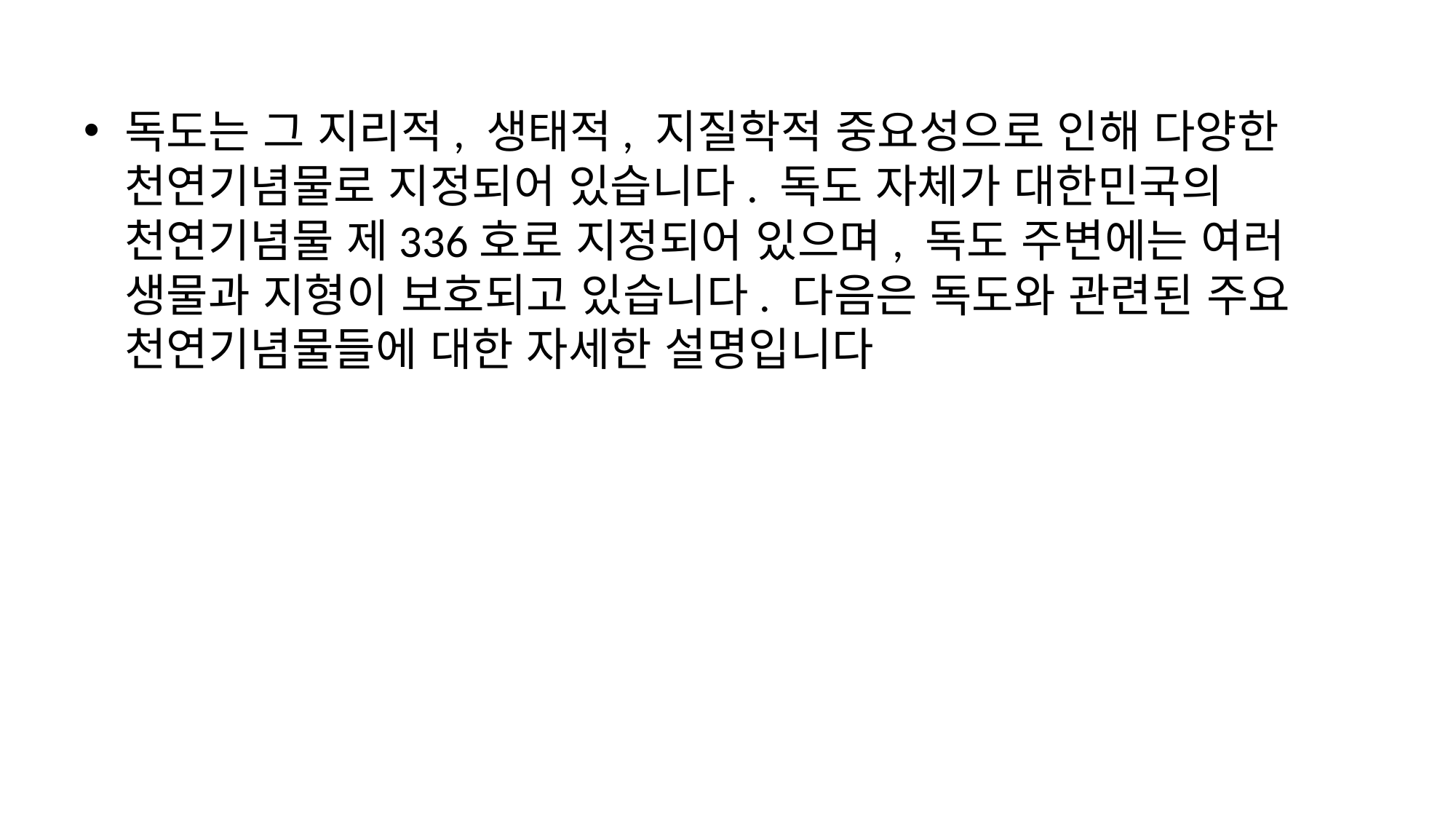

독도는 그 지리적, 생태적, 지질학적 중요성으로 인해 다양한 천연기념물로 지정되어 있습니다. 독도 자체가 대한민국의 천연기념물 제336호로 지정되어 있으며, 독도 주변에는 여러 생물과 지형이 보호되고 있습니다. 다음은 독도와 관련된 주요 천연기념물들에 대한 자세한 설명입니다